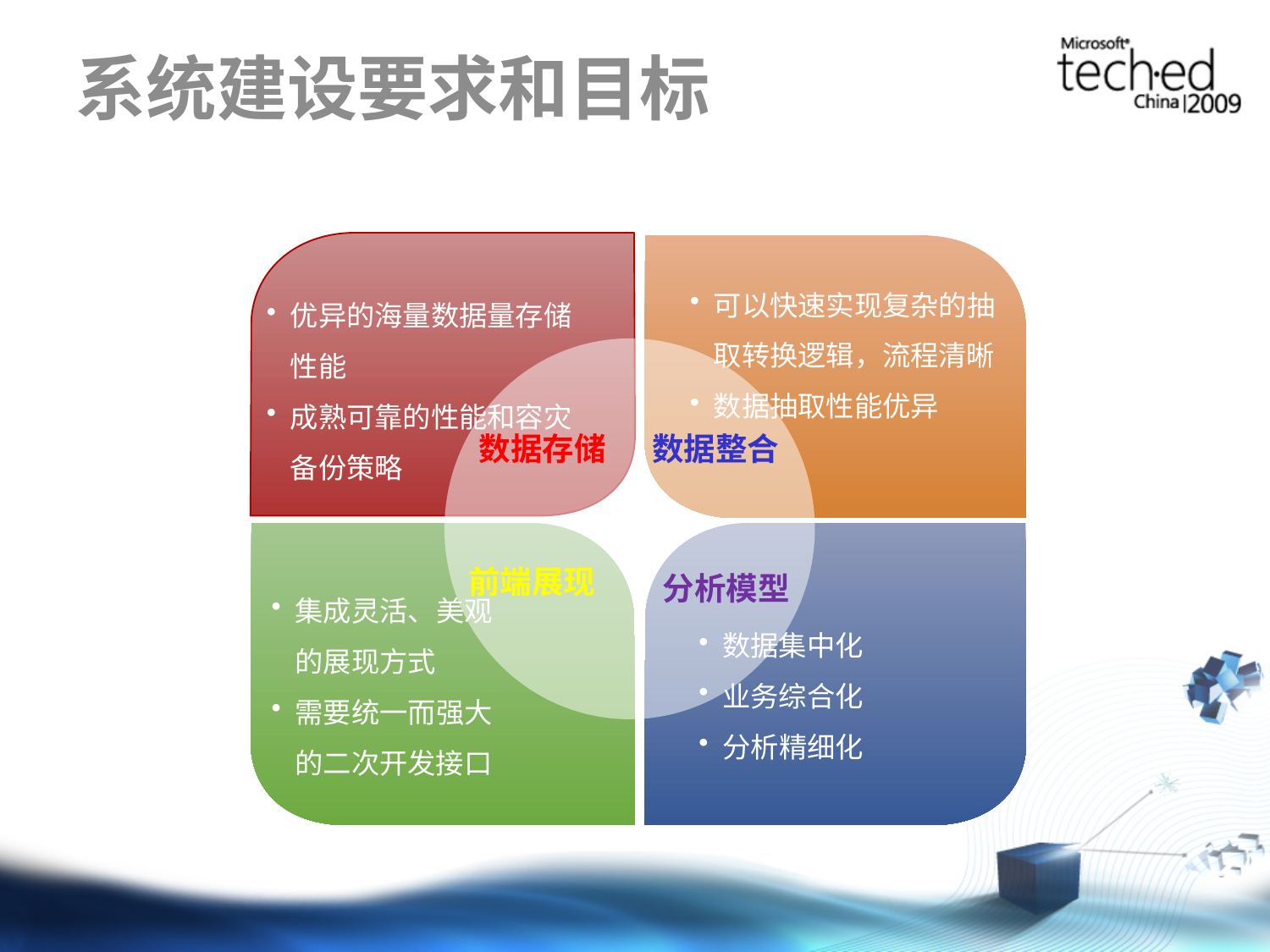

# 系统建设要求和目标

可以快速实现复杂的抽取转换逻辑，流程清晰
数据抽取性能优异
优异的海量数据量存储性能
成熟可靠的性能和容灾备份策略

数据存储
数据整合

前端展现
分析模型
集成灵活、美观的展现方式
需要统一而强大的二次开发接口
数据集中化
业务综合化
分析精细化